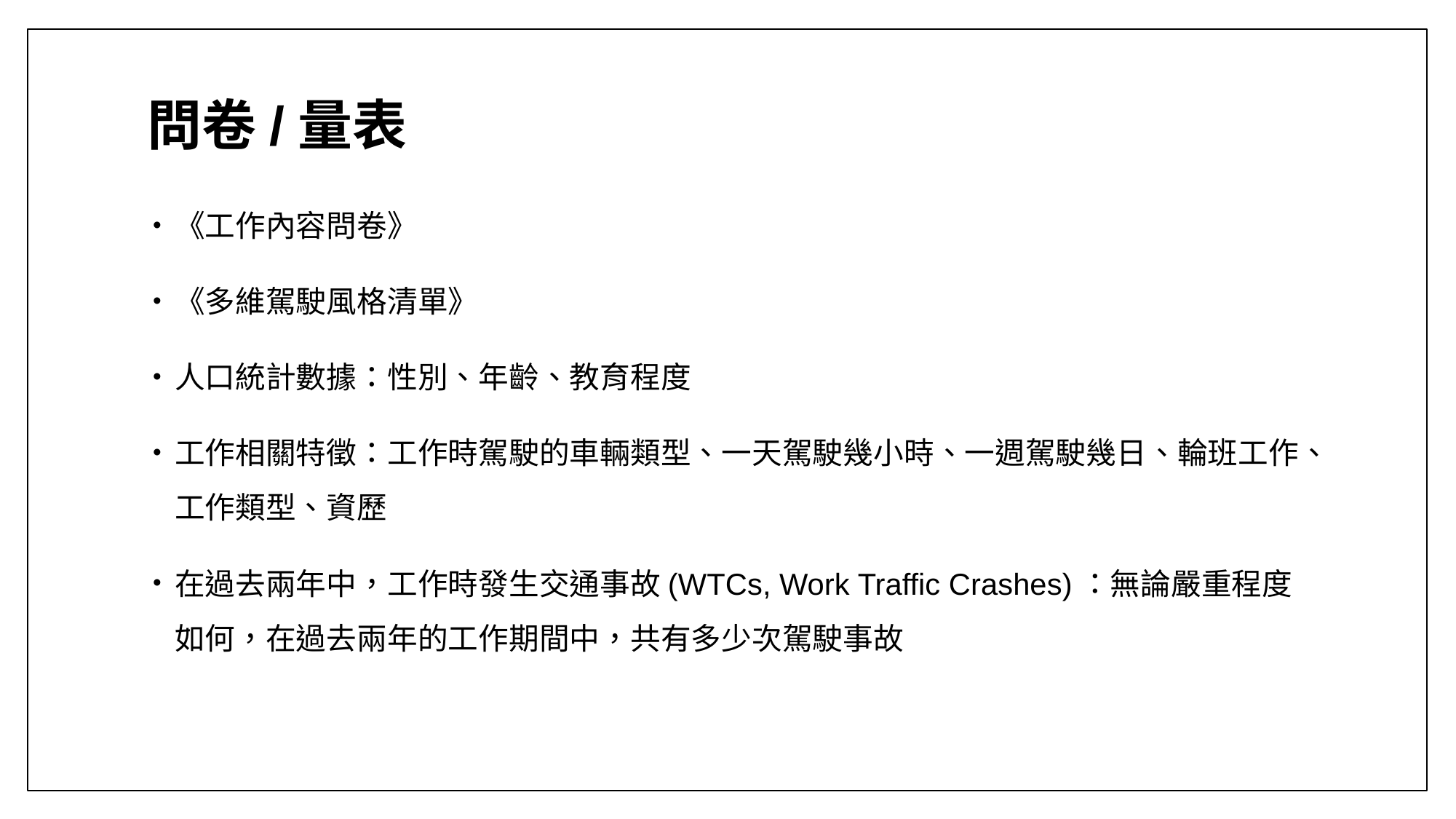

# 問卷/量表
《工作內容問卷》
《多維駕駛風格清單》
人口統計數據：性別、年齡、教育程度
工作相關特徵：工作時駕駛的車輛類型、一天駕駛幾小時、一週駕駛幾日、輪班工作、工作類型、資歷
在過去兩年中，工作時發生交通事故(WTCs, Work Traffic Crashes)：無論嚴重程度如何，在過去兩年的工作期間中，共有多少次駕駛事故